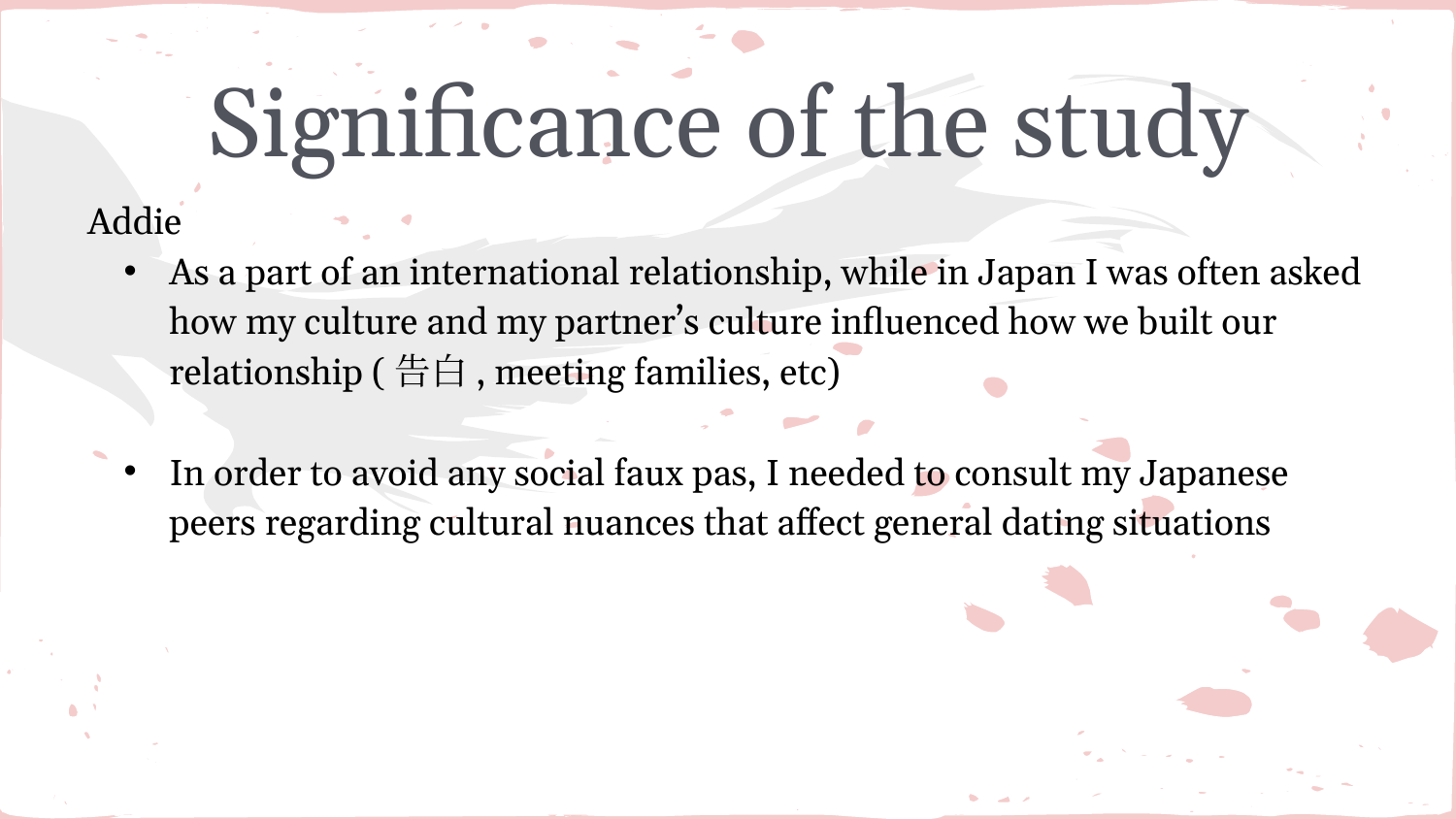

# Significance of the study

Addie
As a part of an international relationship, while in Japan I was often asked how my culture and my partner’s culture influenced how we built our relationship (告白, meeting families, etc)
In order to avoid any social faux pas, I needed to consult my Japanese peers regarding cultural nuances that affect general dating situations